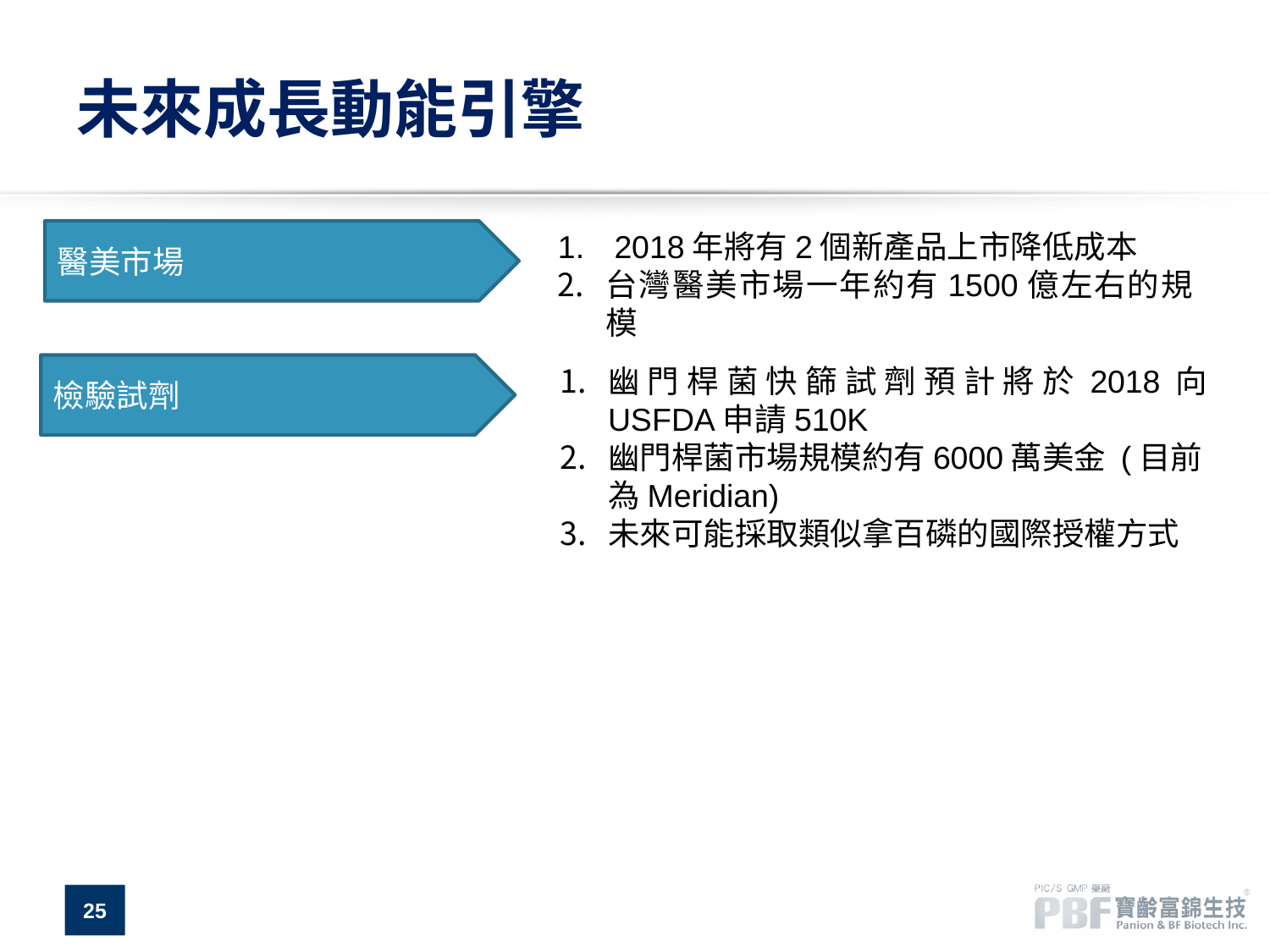

# 未來成長動能引擎
 2018年將有2個新產品上市降低成本
台灣醫美市場一年約有1500億左右的規模
醫美市場
幽門桿菌快篩試劑預計將於2018向USFDA申請510K
幽門桿菌市場規模約有6000萬美金 (目前為Meridian)
未來可能採取類似拿百磷的國際授權方式
檢驗試劑
25